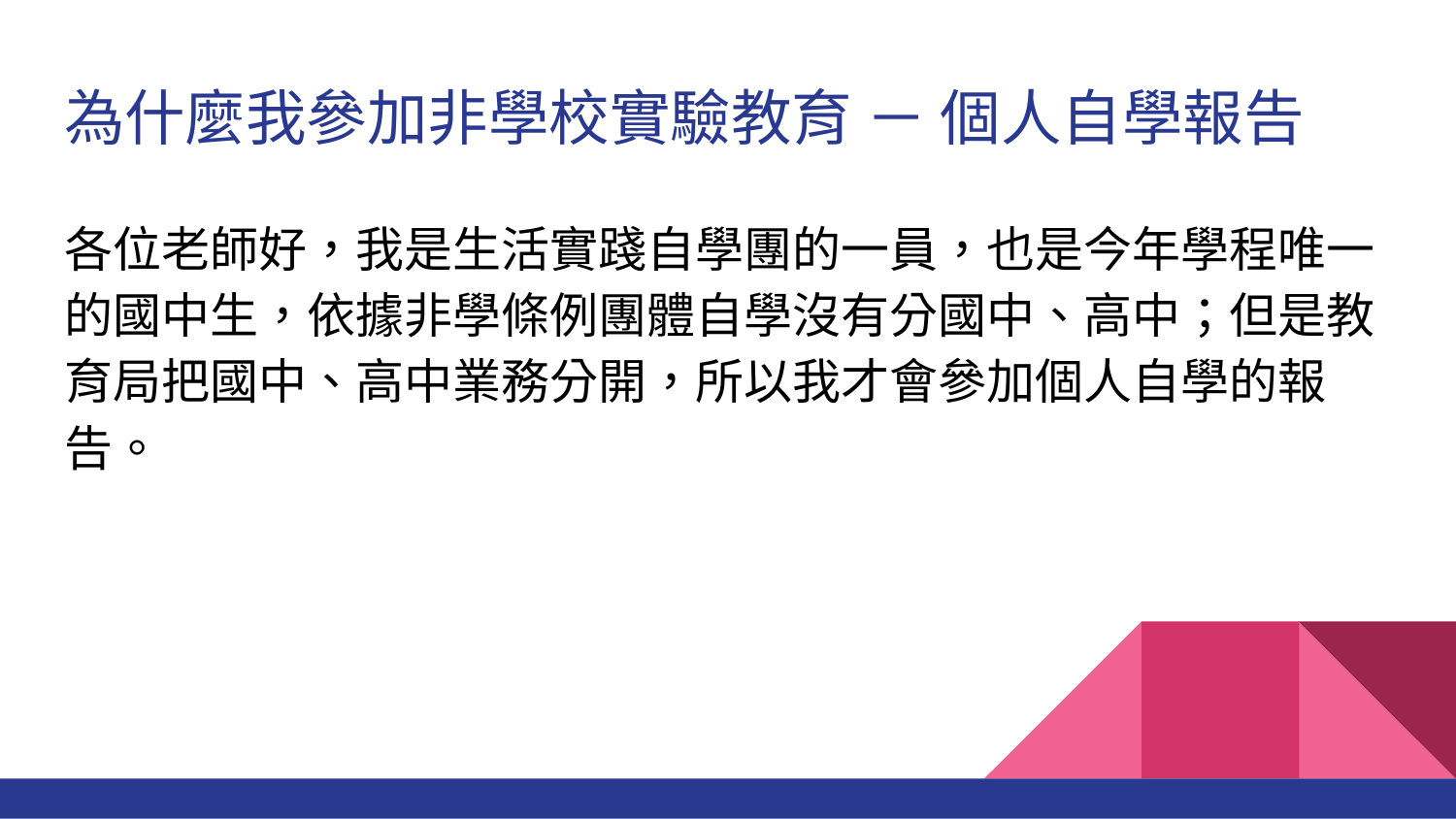

# 為什麼我參加非學校實驗教育 － 個人自學報告
各位老師好，我是生活實踐自學團的一員，也是今年學程唯一的國中生，依據非學條例團體自學沒有分國中、高中；但是教育局把國中、高中業務分開，所以我才會參加個人自學的報告。